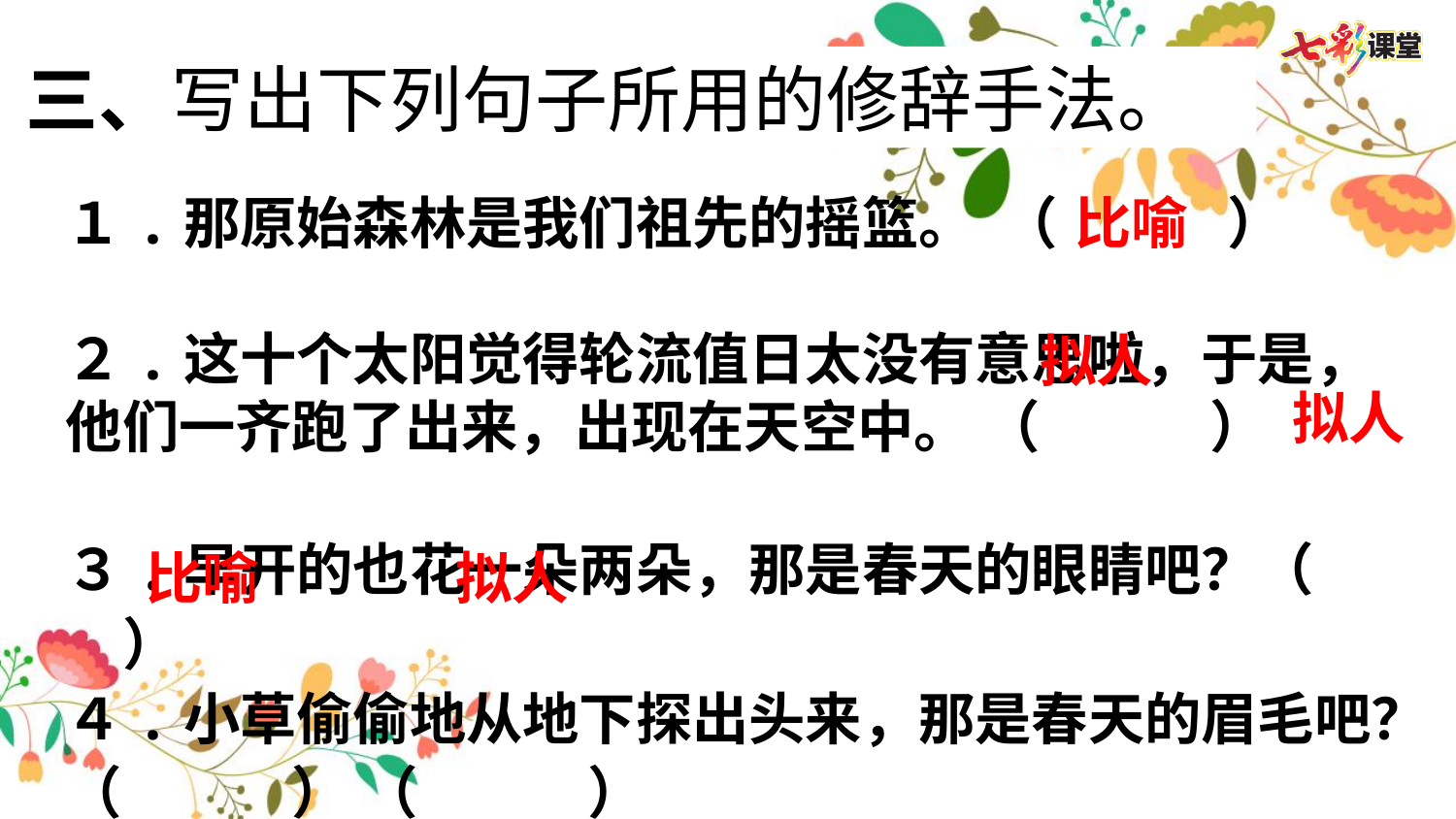

三、写出下列句子所用的修辞手法。
１.那原始森林是我们祖先的摇篮。  （　　　）
２.这十个太阳觉得轮流值日太没有意思啦，于是，他们一齐跑了出来，出现在天空中。 （　　　）
３.早开的也花一朵两朵，那是春天的眼睛吧？（　　）
４.小草偷偷地从地下探出头来，那是春天的眉毛吧？
（　　　） （　　　）
比喻
拟人
拟人
比喻
拟人